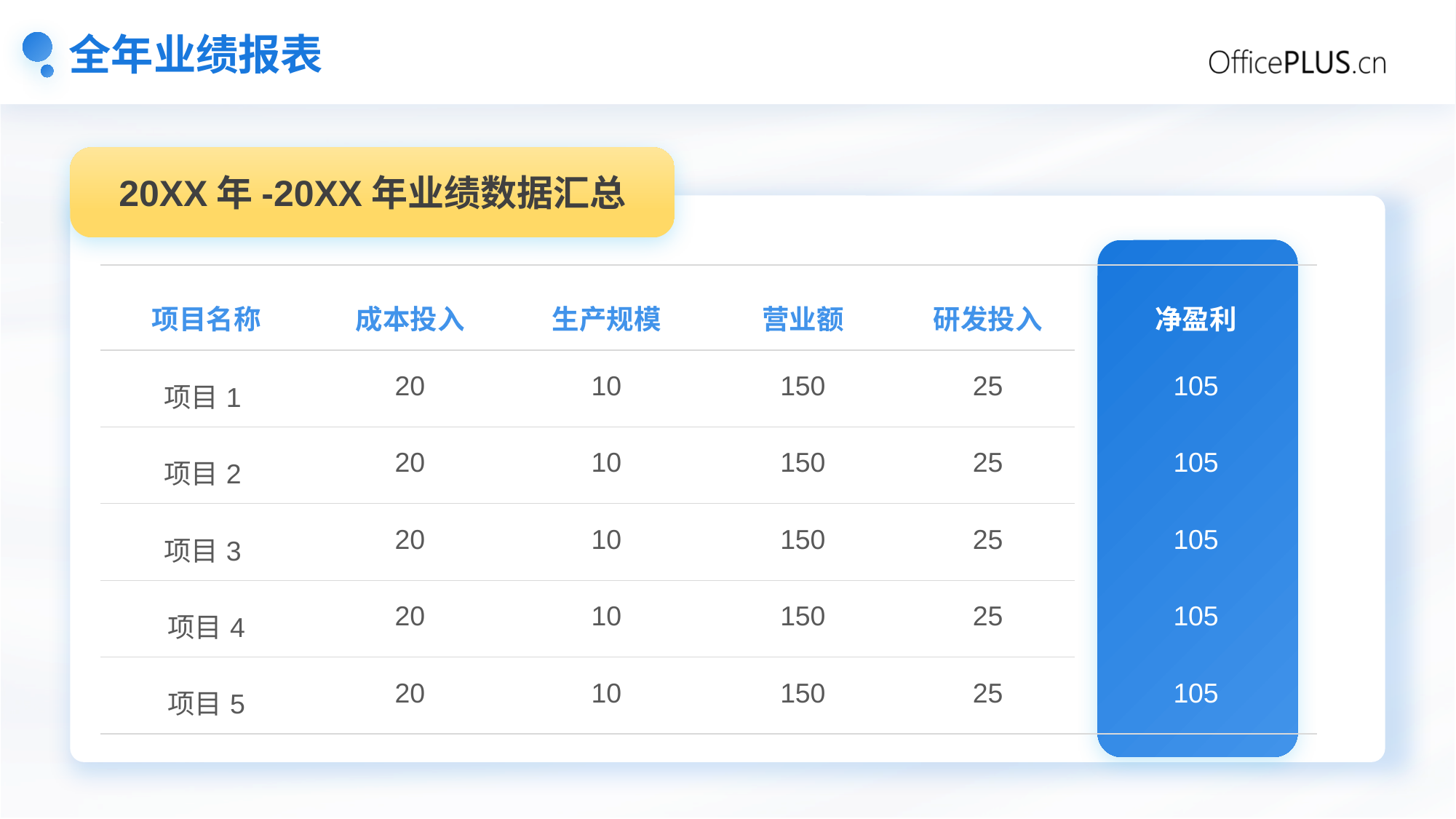

# 全年业绩报表

20XX年-20XX年业绩数据汇总

| 项目名称 | 成本投入 | 生产规模 | 营业额 | 研发投入 | 净盈利 |
| --- | --- | --- | --- | --- | --- |
| 项目1 | 20 | 10 | 150 | 25 | 105 |
| 项目2 | 20 | 10 | 150 | 25 | 105 |
| 项目3 | 20 | 10 | 150 | 25 | 105 |
| 项目4 | 20 | 10 | 150 | 25 | 105 |
| 项目5 | 20 | 10 | 150 | 25 | 105 |